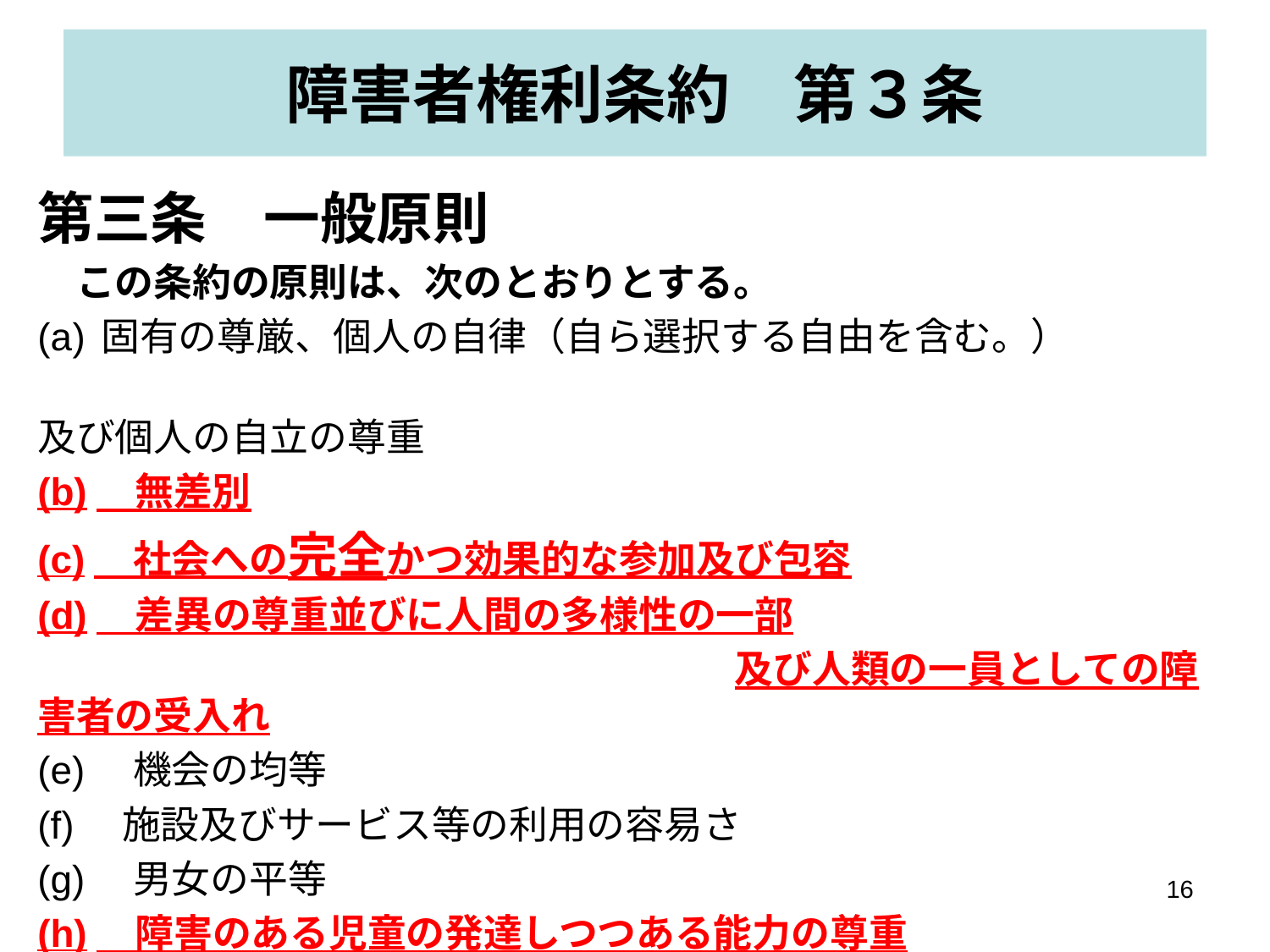

# 障害者権利条約　第３条
第三条　一般原則
　この条約の原則は、次のとおりとする。
固有の尊厳、個人の自律（自ら選択する自由を含む。）
　　　　　　　　　　　　　　　　　　　　　　　　　　　　　　及び個人の自立の尊重
(b)　無差別
(c)　社会への完全かつ効果的な参加及び包容
(d)　差異の尊重並びに人間の多様性の一部
　　　　　　　　　　　　　　　　　　及び人類の一員としての障害者の受入れ
(e)　機会の均等
(f)　施設及びサービス等の利用の容易さ
(g)　男女の平等
(h)　障害のある児童の発達しつつある能力の尊重
　　　　　　及び障害のある児童がその同一性を保持する権利の尊重

16